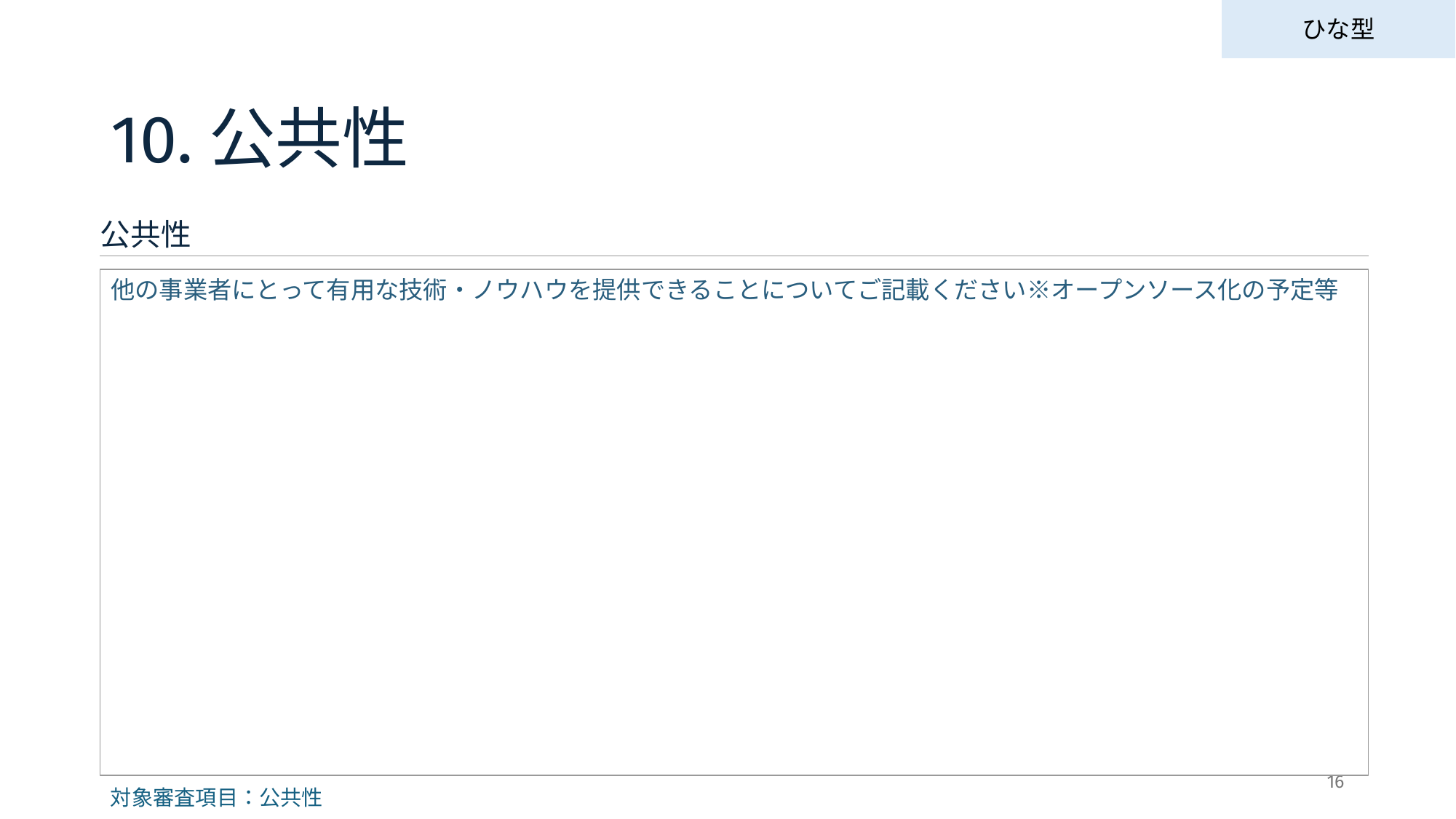

ひな型
10.公共性
公共性
他の事業者にとって有用な技術・ノウハウを提供できることについてご記載ください※オープンソース化の予定等
対象審査項目：公共性